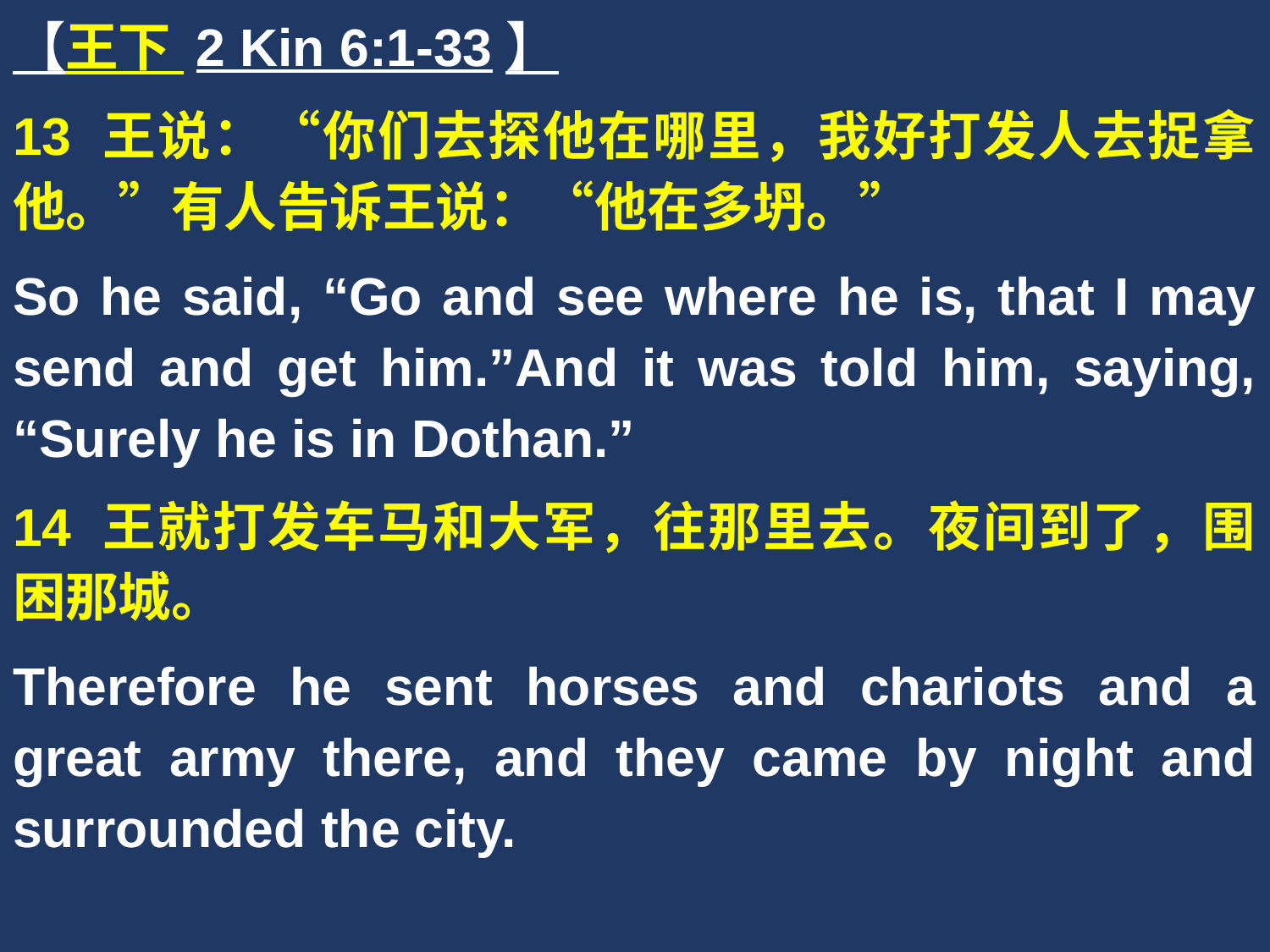

【王下 2 Kin 6:1-33】
13 王说：“你们去探他在哪里，我好打发人去捉拿他。”有人告诉王说：“他在多坍。”
So he said, “Go and see where he is, that I may send and get him.”And it was told him, saying, “Surely he is in Dothan.”
14 王就打发车马和大军，往那里去。夜间到了，围困那城。
Therefore he sent horses and chariots and a great army there, and they came by night and surrounded the city.